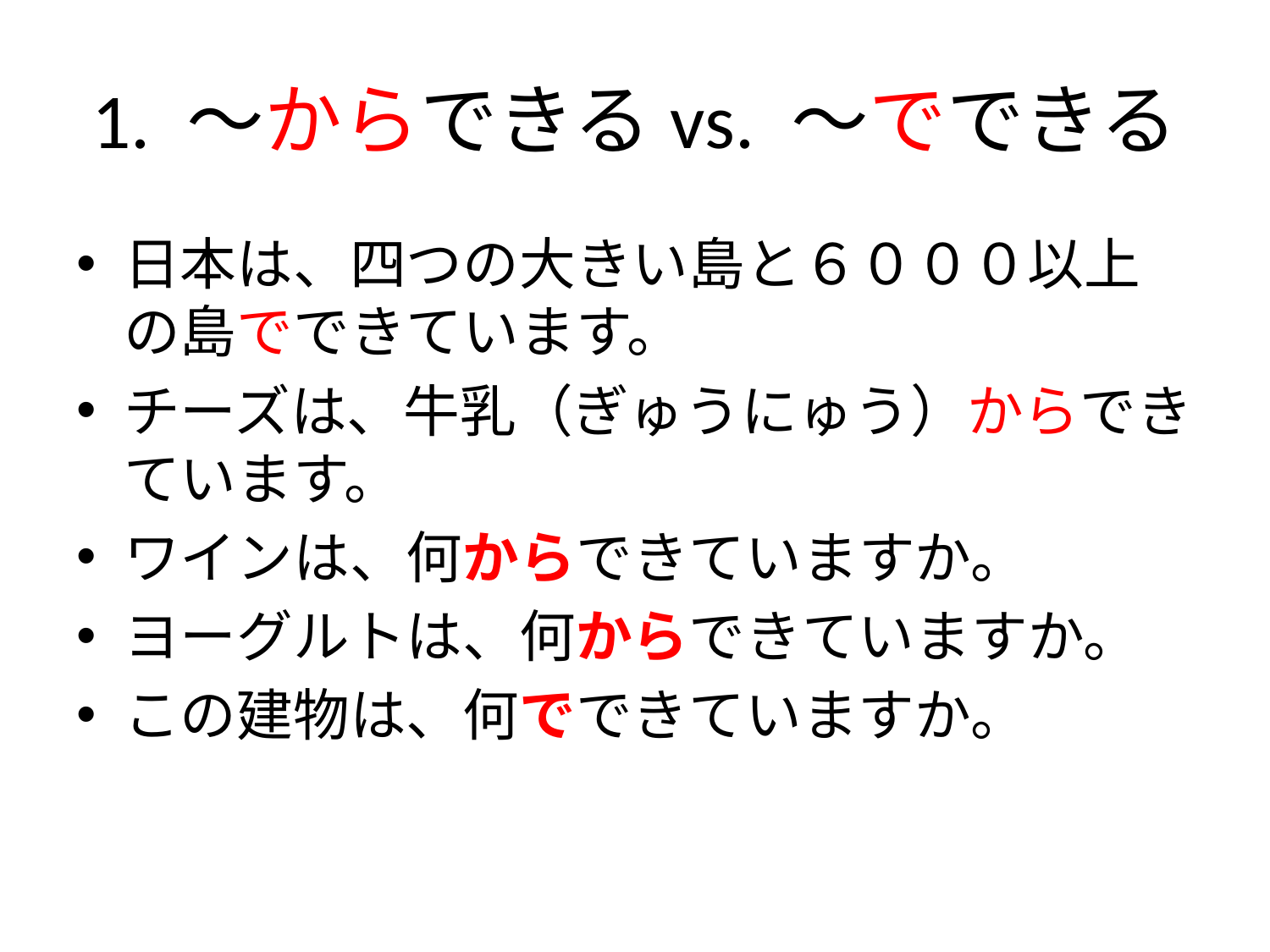

# 1. 〜からできるvs. 〜でできる
日本は、四つの大きい島と６０００以上の島でできています。
チーズは、牛乳（ぎゅうにゅう）からできています。
ワインは、何からできていますか。
ヨーグルトは、何からできていますか。
この建物は、何でできていますか。